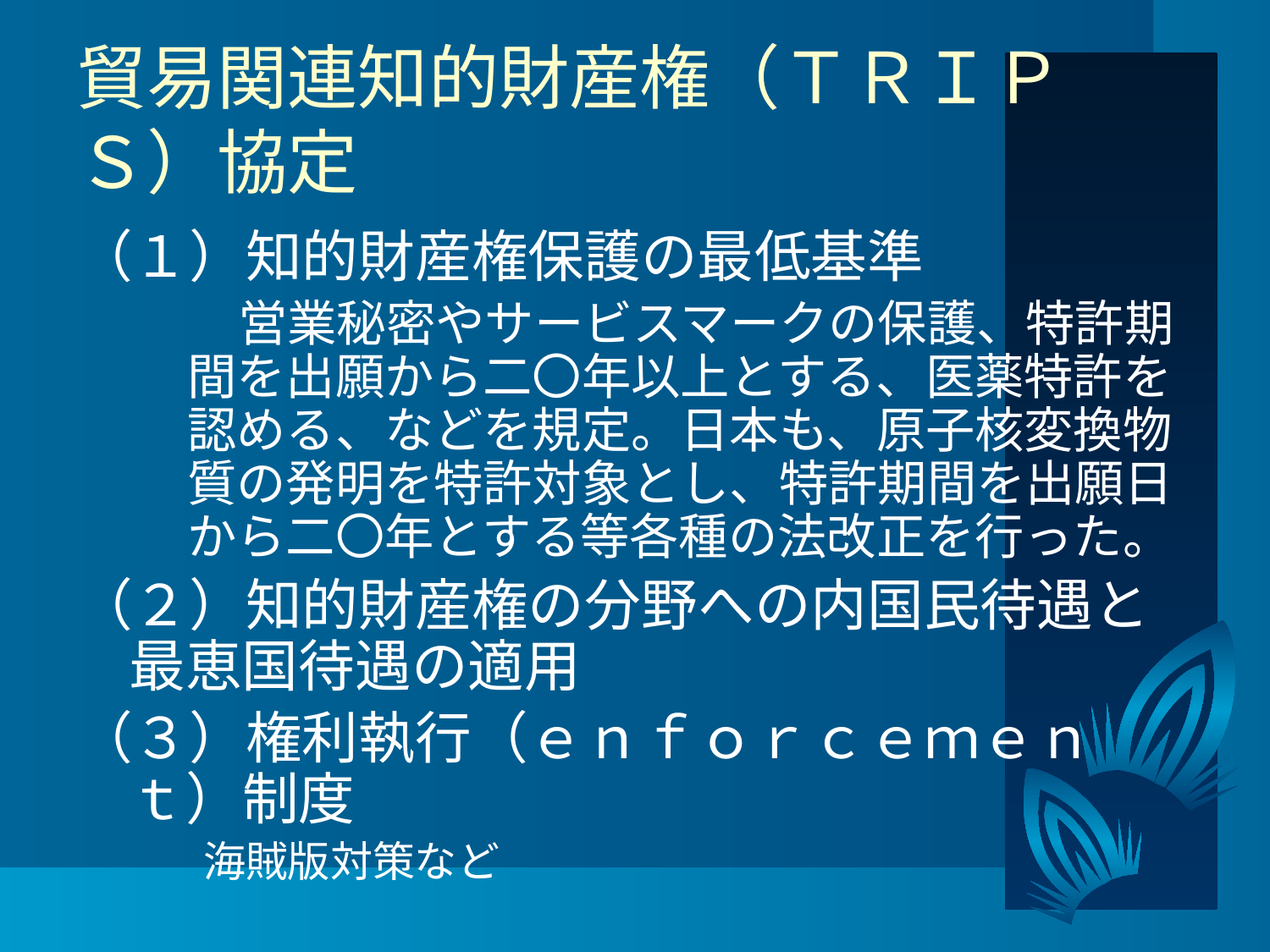

# 貿易関連知的財産権（ＴＲＩＰＳ）協定
（１）知的財産権保護の最低基準
　　営業秘密やサービスマークの保護、特許期間を出願から二〇年以上とする、医薬特許を認める、などを規定。日本も、原子核変換物質の発明を特許対象とし、特許期間を出願日から二〇年とする等各種の法改正を行った。
（２）知的財産権の分野への内国民待遇と最恵国待遇の適用
（３）権利執行（ｅｎｆｏｒｃｅｍｅｎｔ）制度
海賊版対策など